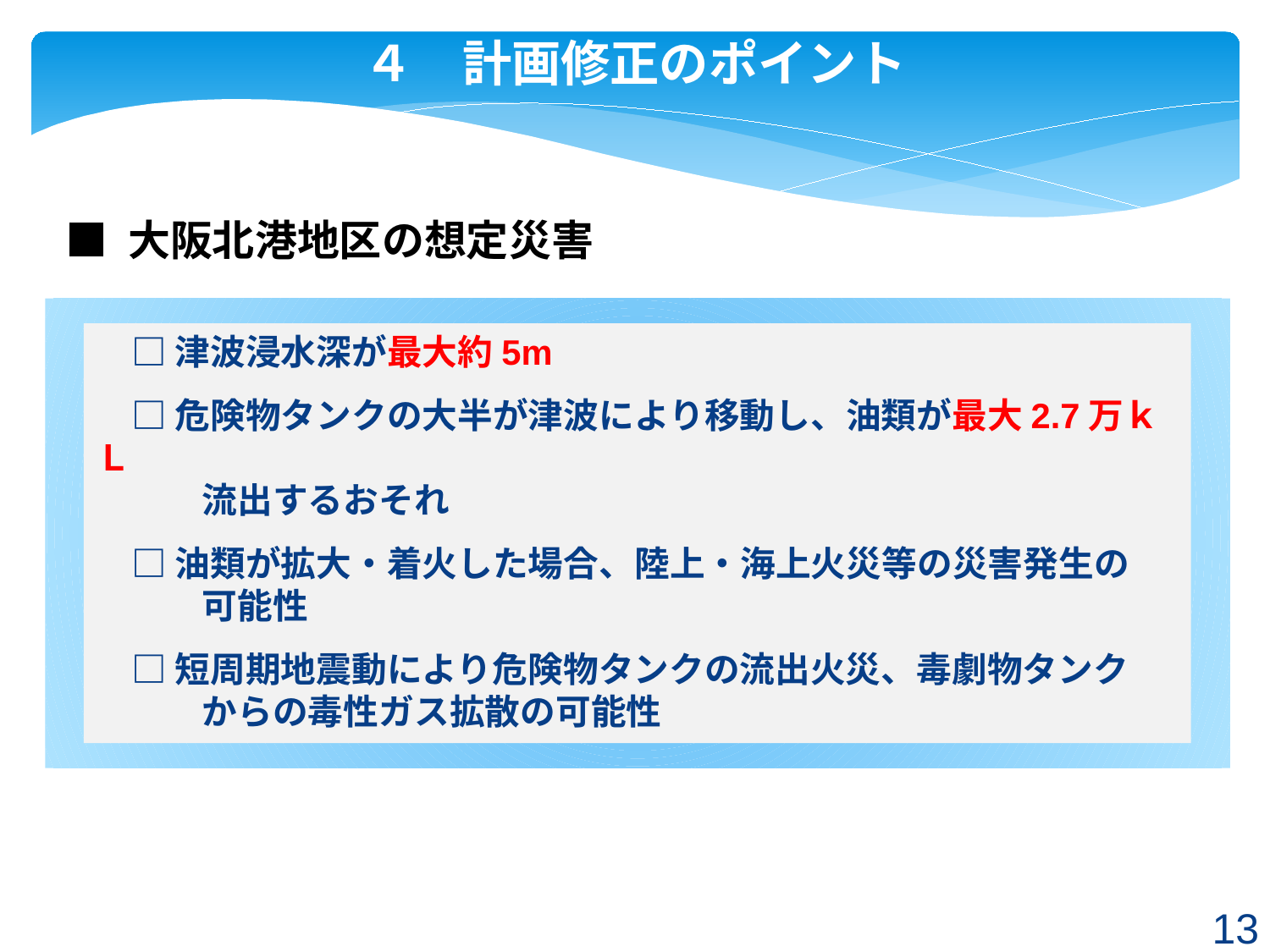

４　計画修正のポイント

■ 大阪北港地区の想定災害

　□ 津波浸水深が最大約5m
　□ 危険物タンクの大半が津波により移動し、油類が最大2.7万ｋＬ
　　　流出するおそれ
　□ 油類が拡大・着火した場合、陸上・海上火災等の災害発生の
　　　可能性
　□ 短周期地震動により危険物タンクの流出火災、毒劇物タンク
　　　からの毒性ガス拡散の可能性

13